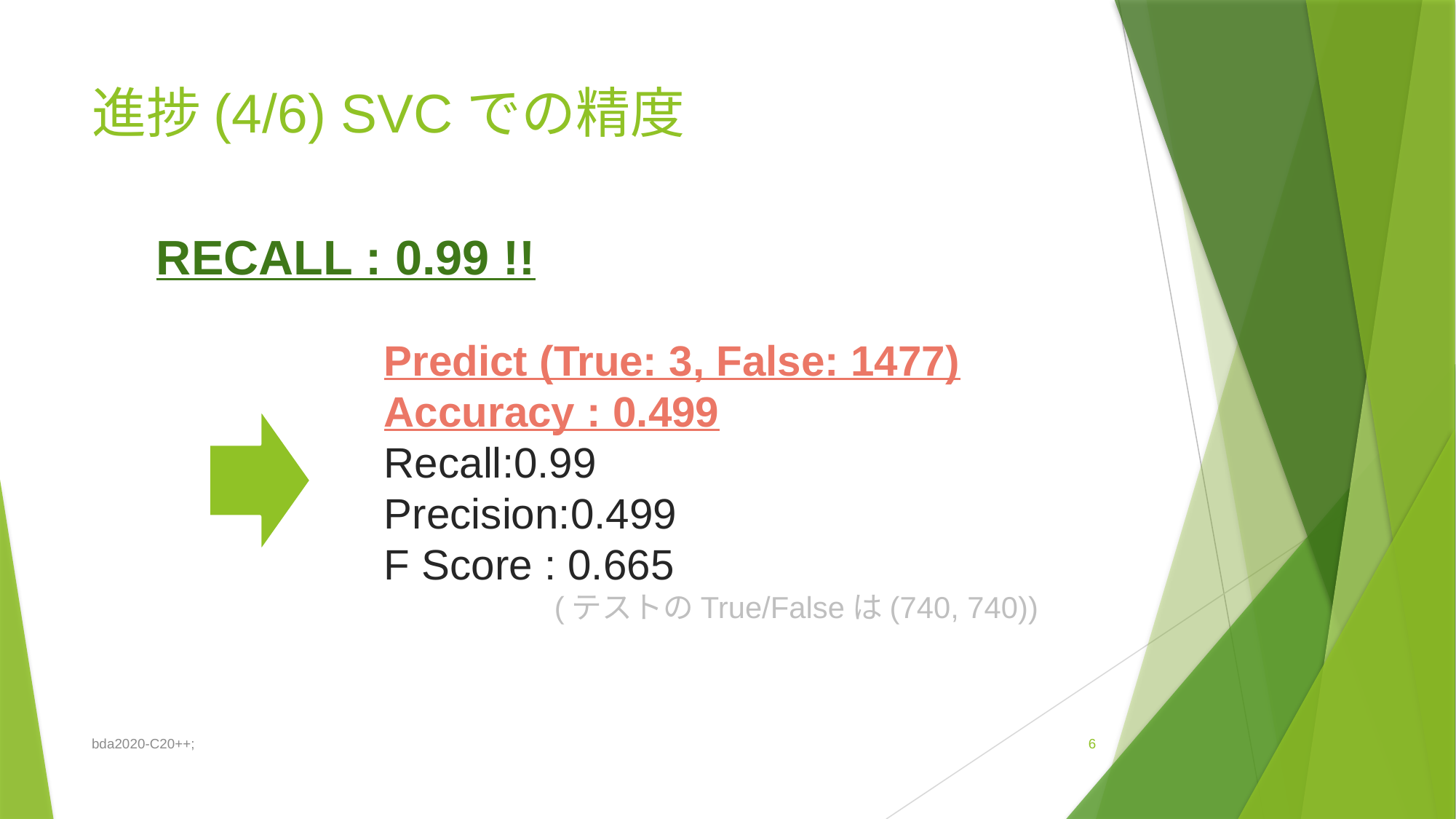

# 進捗(4/6) SVCでの精度
RECALL : 0.99 !!
Predict (True: 3, False: 1477)
Accuracy : 0.499
Recall:0.99
Precision:0.499
F Score : 0.665
(テストのTrue/Falseは(740, 740))

bda2020-C20++;
6